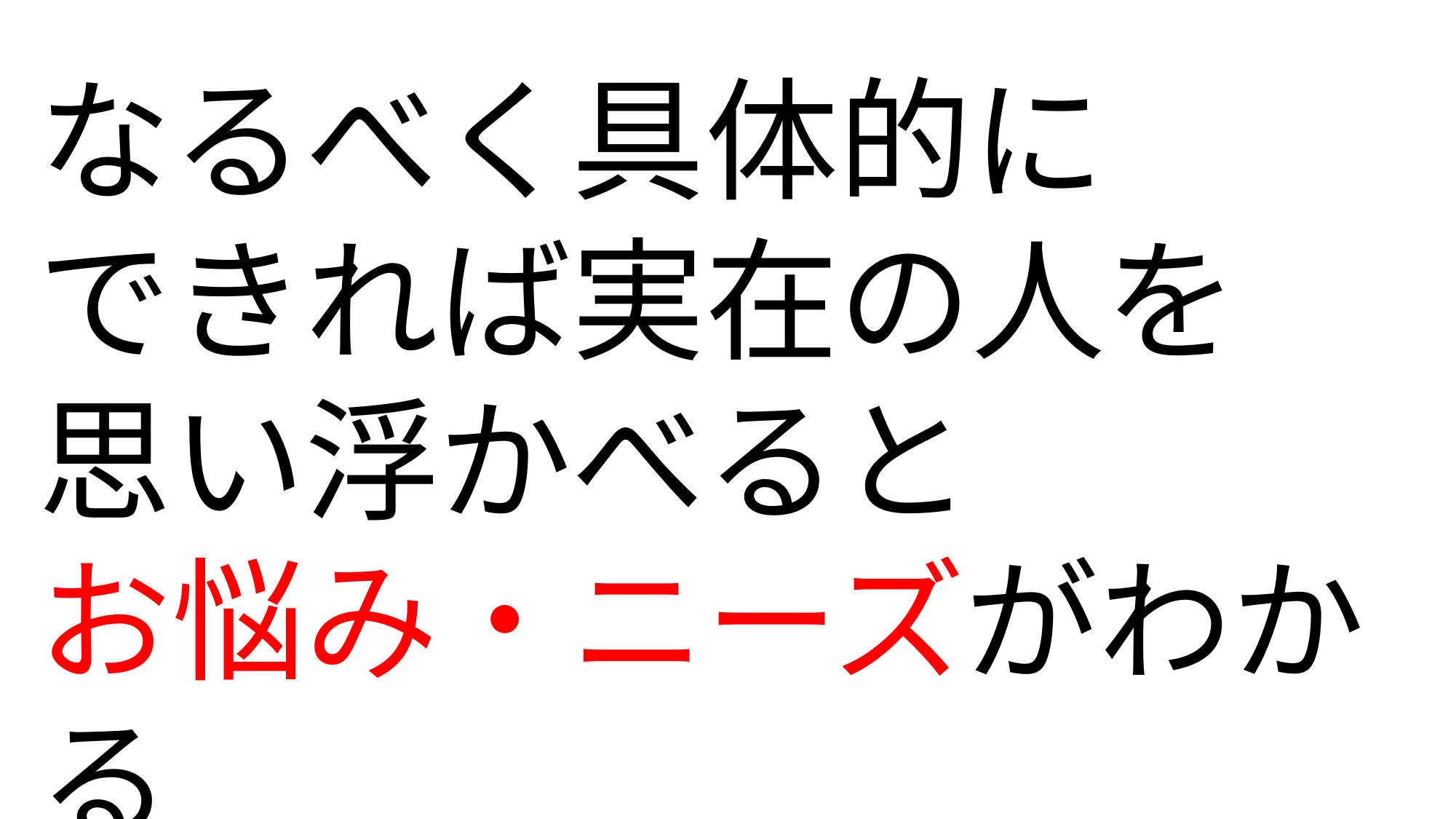

なるべく具体的に
できれば実在の人を
思い浮かべると
お悩み・ニーズがわかる